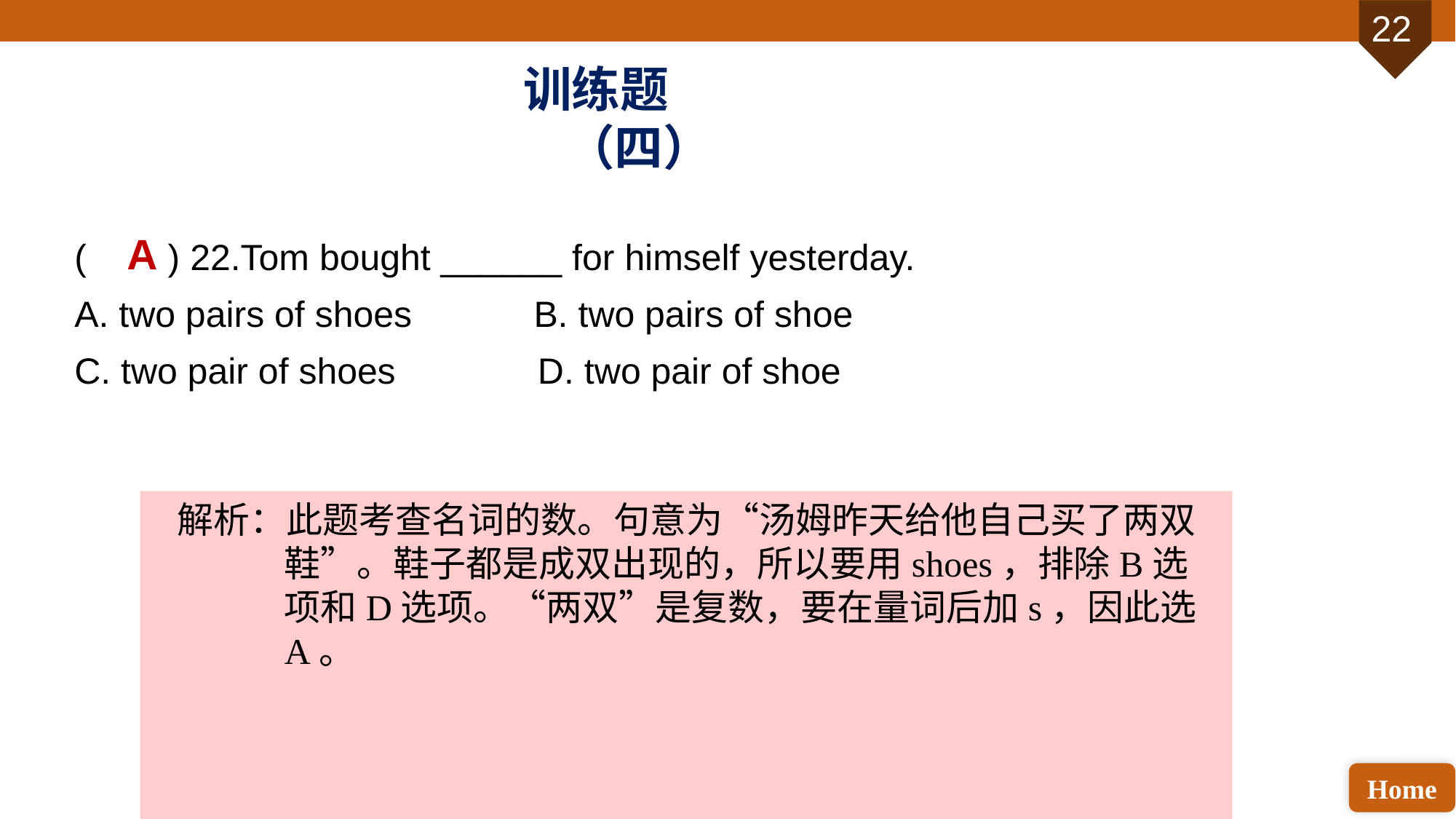

训练题（四）
(        ) 22.Tom bought ______ for himself yesterday.
A. two pairs of shoes            B. two pairs of shoe
C. two pair of shoes              D. two pair of shoe
A

解析：此题考查名词的数。句意为“汤姆昨天给他自己买了两双鞋”。鞋子都是成双出现的，所以要用shoes，排除B选项和D选项。“两双”是复数，要在量词后加s，因此选A。